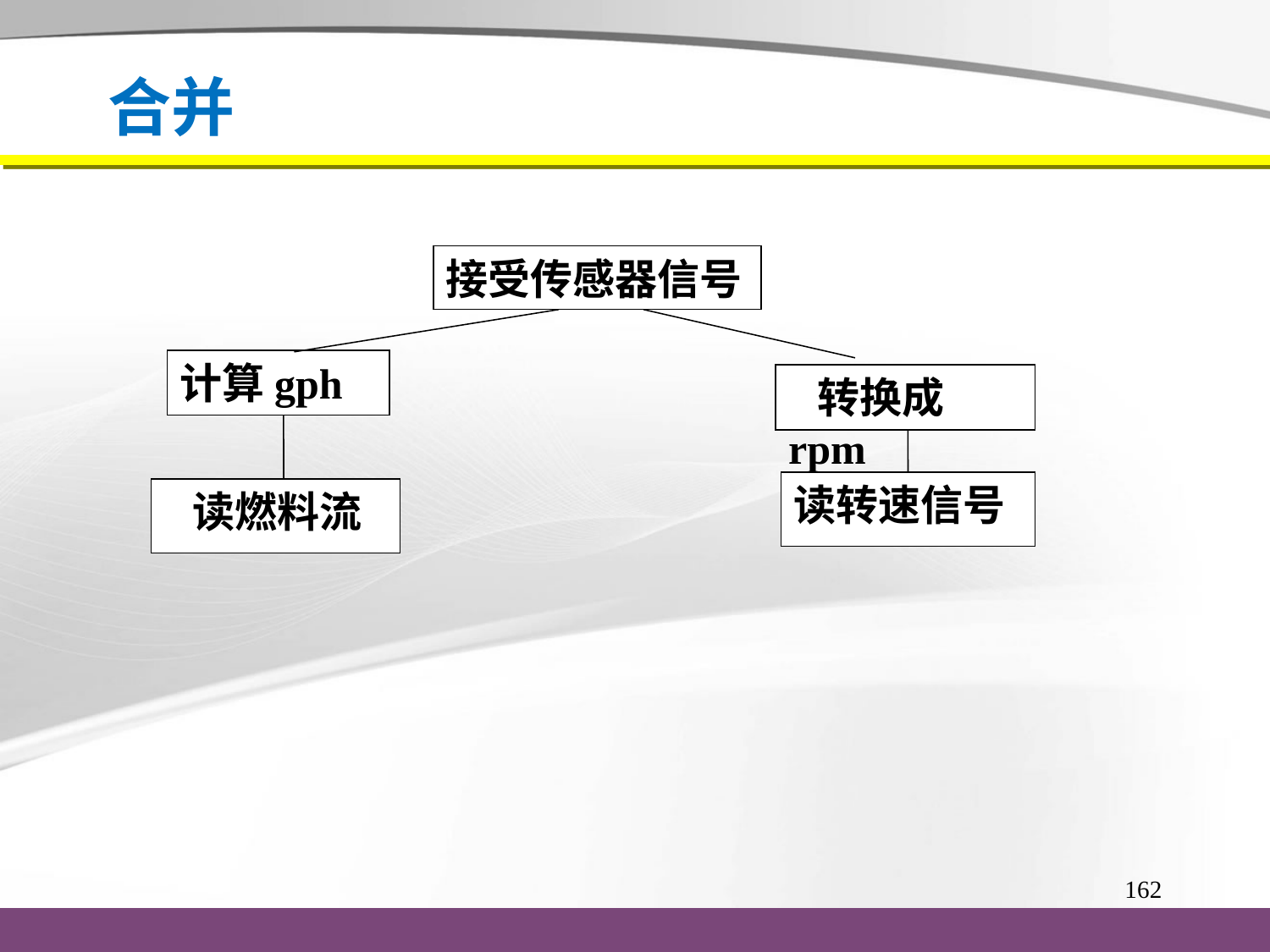

# 合并
接受传感器信号

计算gph
  转换成rpm

读转速信号

  读燃料流
162